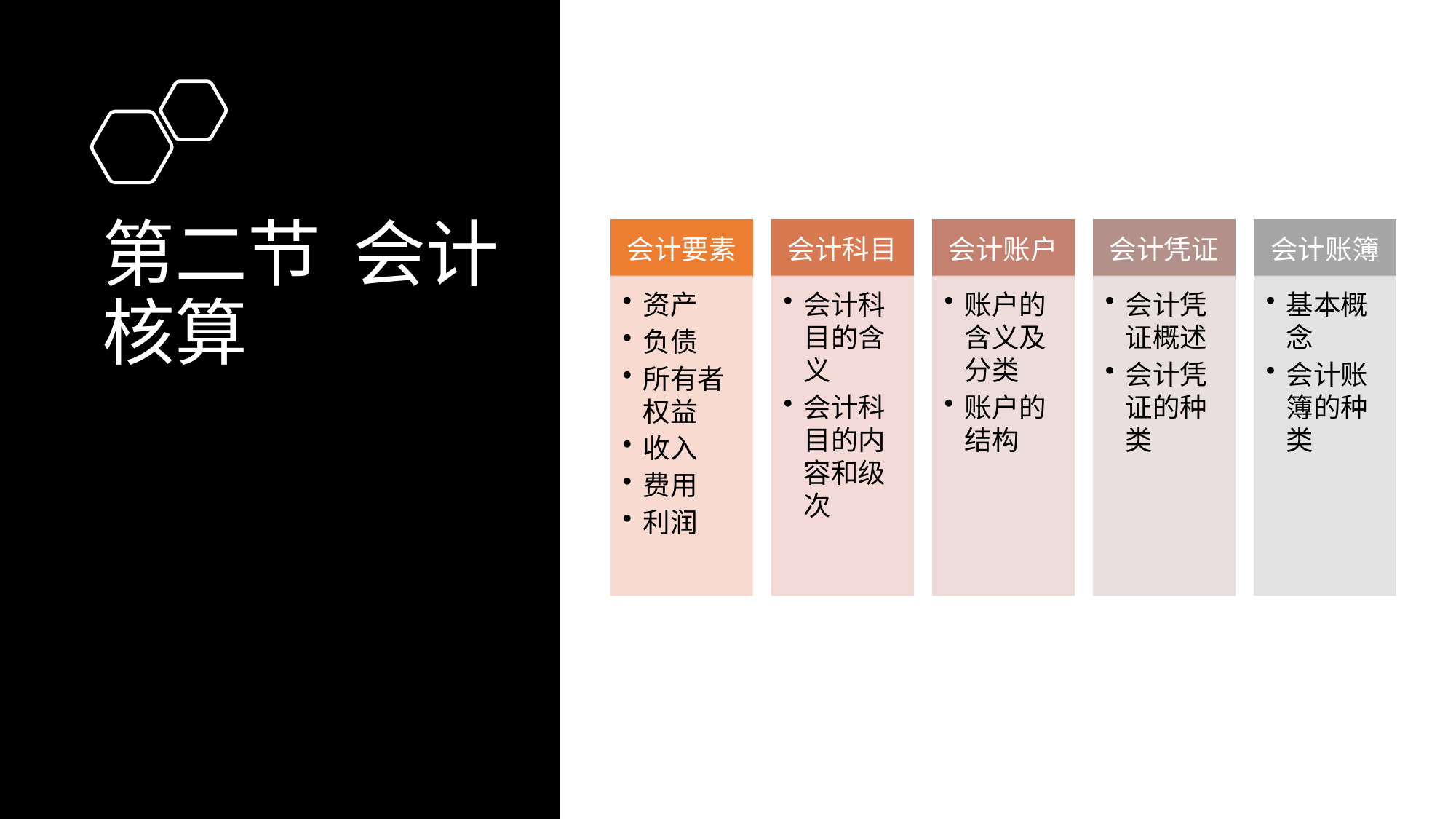

会计要素
资产
负债
所有者权益
收入
费用
利润
会计科目
会计科目的含义
会计科目的内容和级次
会计账户
账户的含义及分类
账户的结构
会计凭证
会计凭证概述
会计凭证的种类
会计账簿
基本概念
会计账簿的种类
# 第二节  会计核算